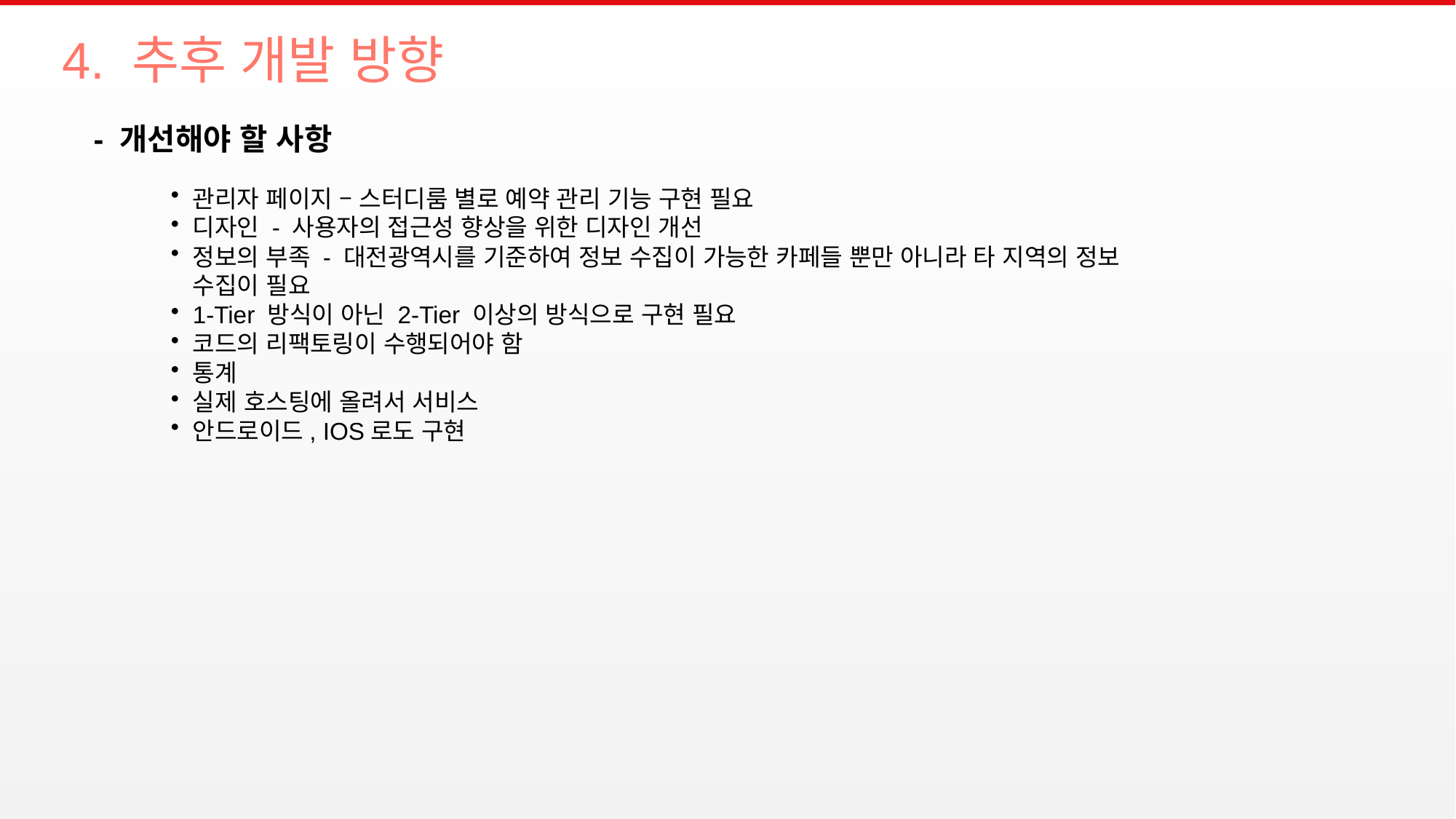

# 4. 추후 개발 방향
- 개선해야 할 사항
관리자 페이지 – 스터디룸 별로 예약 관리 기능 구현 필요
디자인 - 사용자의 접근성 향상을 위한 디자인 개선
정보의 부족 - 대전광역시를 기준하여 정보 수집이 가능한 카페들 뿐만 아니라 타 지역의 정보 수집이 필요
1-Tier 방식이 아닌 2-Tier 이상의 방식으로 구현 필요
코드의 리팩토링이 수행되어야 함
통계
실제 호스팅에 올려서 서비스
안드로이드, IOS로도 구현